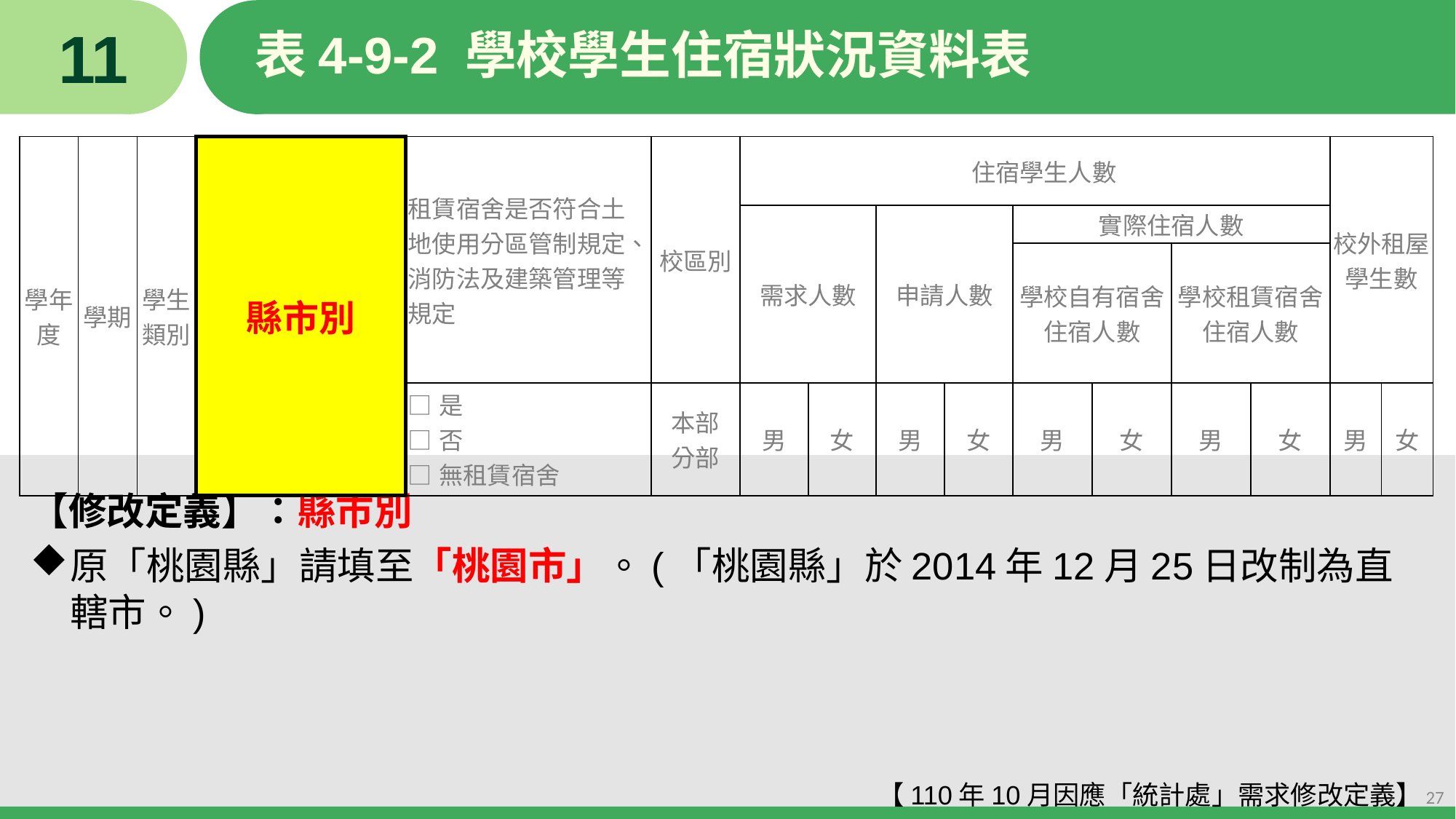

11
# 表4-9-2 學校學生住宿狀況資料表
| 學年度 | 學期 | 學生類別 | 縣市別 | 租賃宿舍是否符合土地使用分區管制規定、消防法及建築管理等規定 | 校區別 | 住宿學生人數 |  |  |  |  |  |  |  | 校外租屋學生數 |  |
| --- | --- | --- | --- | --- | --- | --- | --- | --- | --- | --- | --- | --- | --- | --- | --- |
|  |  |  |  |  |  | 需求人數 |  | 申請人數 |  | 實際住宿人數 |  |  |  |  |  |
|  |  |  |  |  |  |  |  |  |  | 學校自有宿舍住宿人數 |  | 學校租賃宿舍住宿人數 |  |  |  |
|  |  |  |  | □是 □否 □無租賃宿舍 | 本部 分部 | 男 | 女 | 男 | 女 | 男 | 女 | 男 | 女 | 男 | 女 |
【修改定義】：縣市別
原「桃園縣」請填至「桃園市」。(「桃園縣」於2014年12月25日改制為直轄市。)

【110年10月因應「統計處」需求修改定義】

27